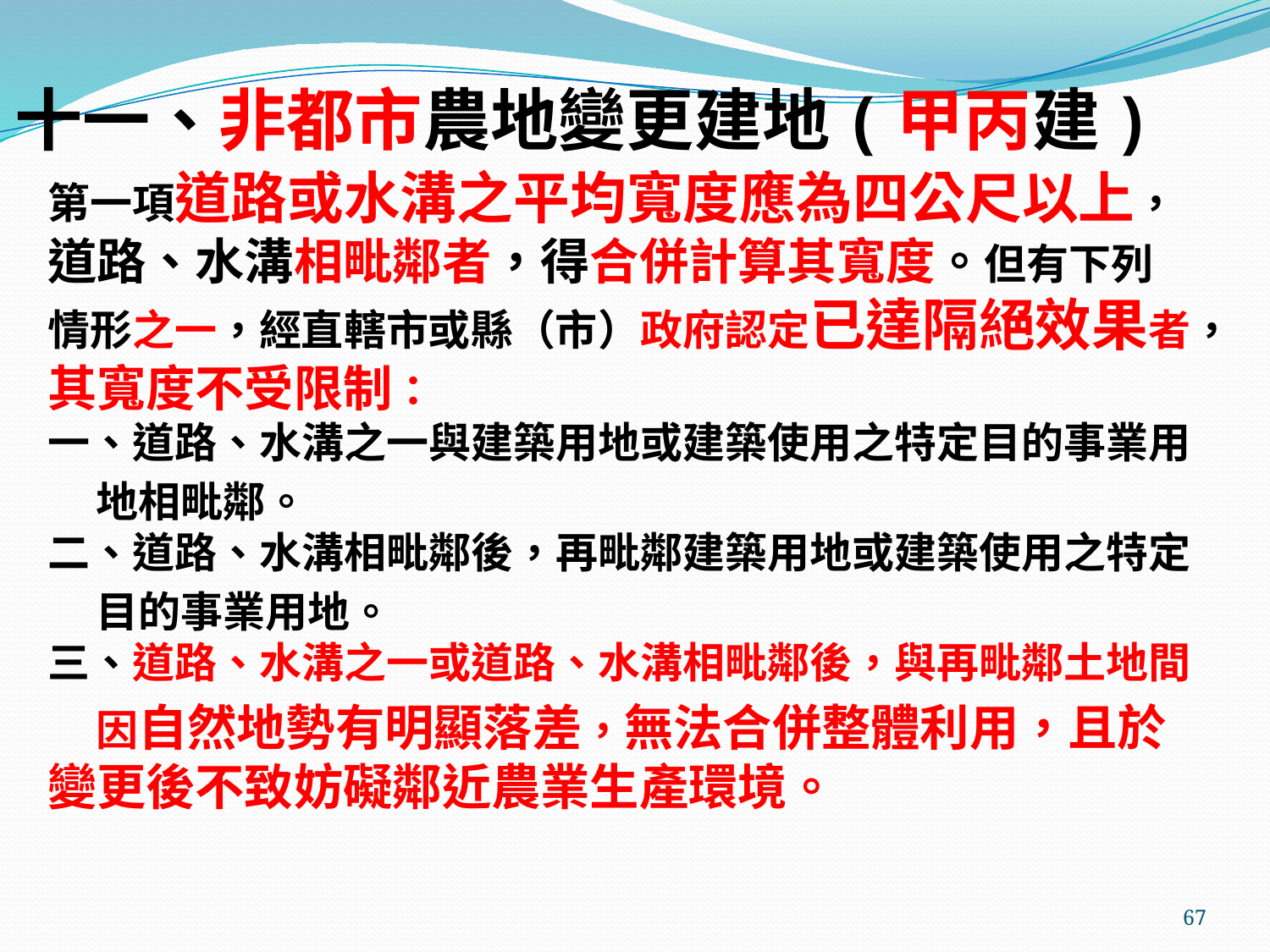

# 十一、非都市農地變更建地(甲丙建)
第一項道路或水溝之平均寬度應為四公尺以上，道路、水溝相毗鄰者，得合併計算其寬度。但有下列情形之一，經直轄市或縣（市）政府認定已達隔絕效果者，其寬度不受限制：
一、道路、水溝之一與建築用地或建築使用之特定目的事業用
    地相毗鄰。
二、道路、水溝相毗鄰後，再毗鄰建築用地或建築使用之特定
    目的事業用地。
三、道路、水溝之一或道路、水溝相毗鄰後，與再毗鄰土地間
    因自然地勢有明顯落差，無法合併整體利用，且於變更後不致妨礙鄰近農業生產環境。
67